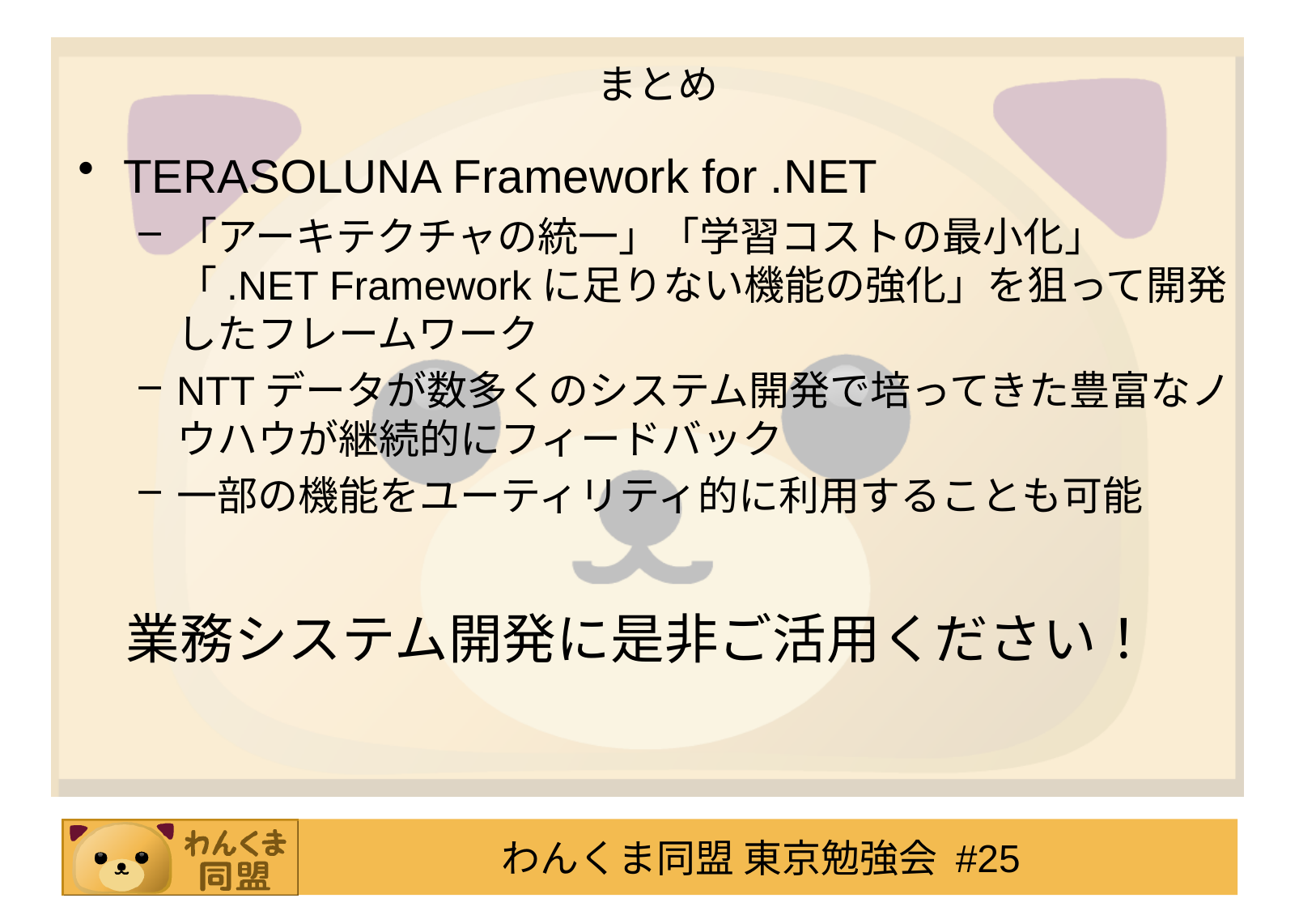

# まとめ
TERASOLUNA Framework for .NET
「アーキテクチャの統一」「学習コストの最小化」「.NET Frameworkに足りない機能の強化」を狙って開発したフレームワーク
NTTデータが数多くのシステム開発で培ってきた豊富なノウハウが継続的にフィードバック
一部の機能をユーティリティ的に利用することも可能
業務システム開発に是非ご活用ください！